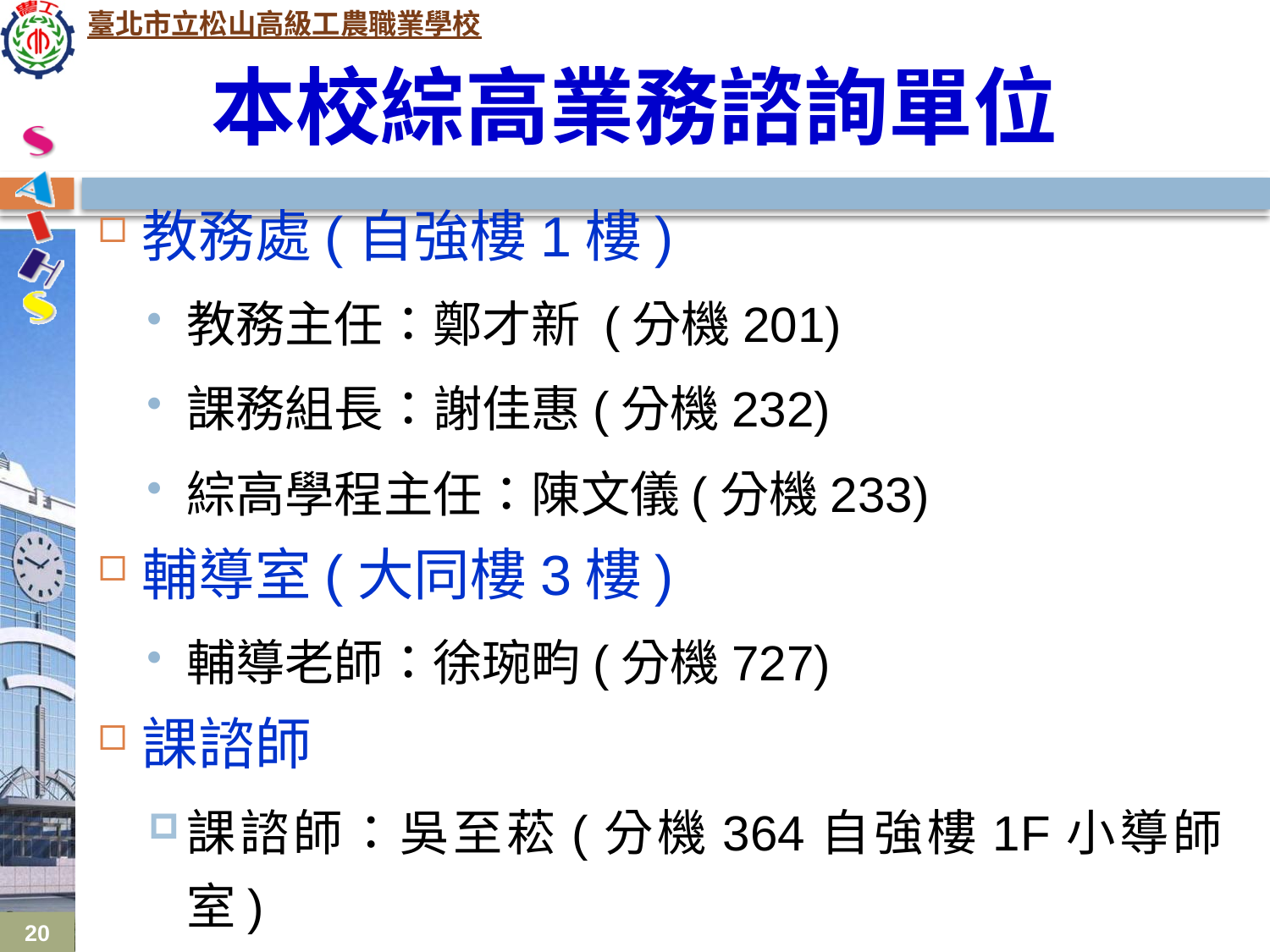

# 本校綜高業務諮詢單位
教務處(自強樓1樓)
教務主任：鄭才新 (分機201)
課務組長：謝佳惠(分機232)
綜高學程主任：陳文儀(分機233)
輔導室(大同樓3樓)
輔導老師：徐琬畇(分機727)
課諮師
課諮師：吳至菘(分機364自強樓1F小導師室)
課諮師：吳瓊雯(分機382 自強樓1F大導師室)